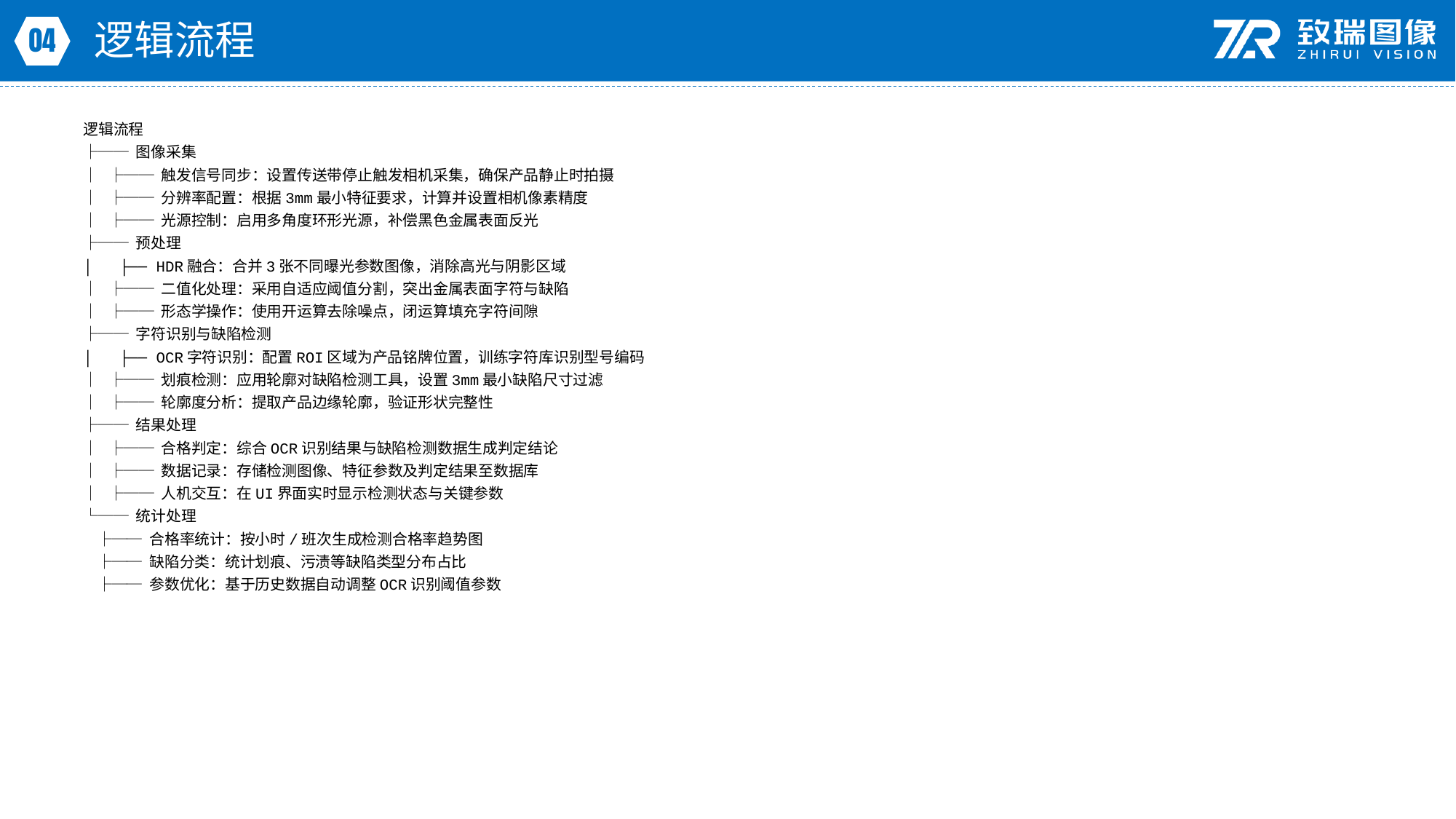

逻辑流程
04

逻辑流程
├── 图像采集
│   ├── 触发信号同步：设置传送带停止触发相机采集，确保产品静止时拍摄
│   ├── 分辨率配置：根据3mm最小特征要求，计算并设置相机像素精度
│   ├── 光源控制：启用多角度环形光源，补偿黑色金属表面反光
├── 预处理
│   ├── HDR融合：合并3张不同曝光参数图像，消除高光与阴影区域
│   ├── 二值化处理：采用自适应阈值分割，突出金属表面字符与缺陷
│   ├── 形态学操作：使用开运算去除噪点，闭运算填充字符间隙
├── 字符识别与缺陷检测
│   ├── OCR字符识别：配置ROI区域为产品铭牌位置，训练字符库识别型号编码
│   ├── 划痕检测：应用轮廓对缺陷检测工具，设置3mm最小缺陷尺寸过滤
│   ├── 轮廓度分析：提取产品边缘轮廓，验证形状完整性
├── 结果处理
│   ├── 合格判定：综合OCR识别结果与缺陷检测数据生成判定结论
│   ├── 数据记录：存储检测图像、特征参数及判定结果至数据库
│   ├── 人机交互：在UI界面实时显示检测状态与关键参数
└── 统计处理
    ├── 合格率统计：按小时/班次生成检测合格率趋势图
    ├── 缺陷分类：统计划痕、污渍等缺陷类型分布占比
    ├── 参数优化：基于历史数据自动调整OCR识别阈值参数